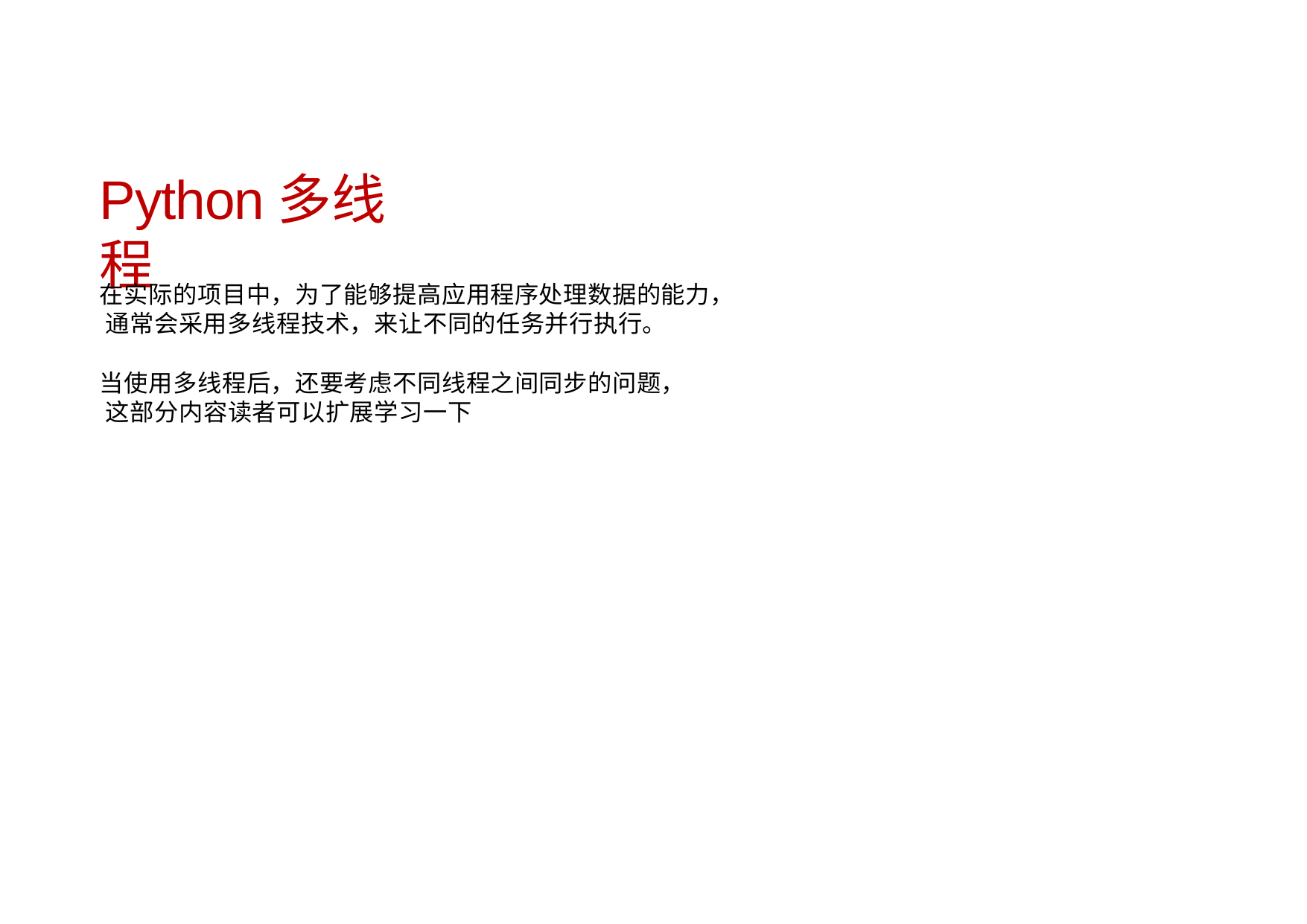

# Python多线程
在实际的项目中，为了能够提高应用程序处理数据的能力，  通常会采用多线程技术，来让不同的任务并行执行。

当使用多线程后，还要考虑不同线程之间同步的问题，  这部分内容读者可以扩展学习一下